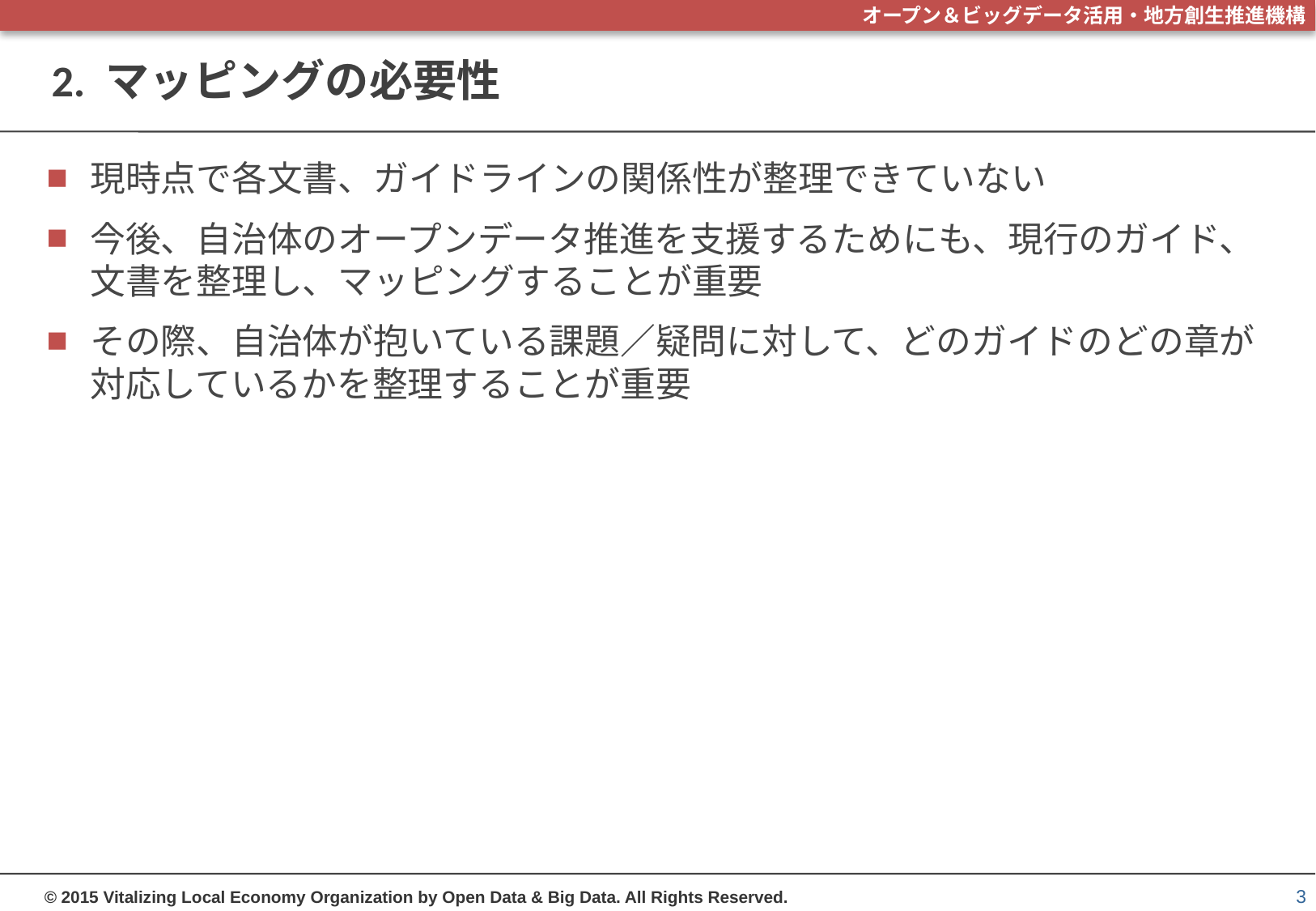

# 2. マッピングの必要性
現時点で各文書、ガイドラインの関係性が整理できていない
今後、自治体のオープンデータ推進を支援するためにも、現行のガイド、文書を整理し、マッピングすることが重要
その際、自治体が抱いている課題／疑問に対して、どのガイドのどの章が対応しているかを整理することが重要
3